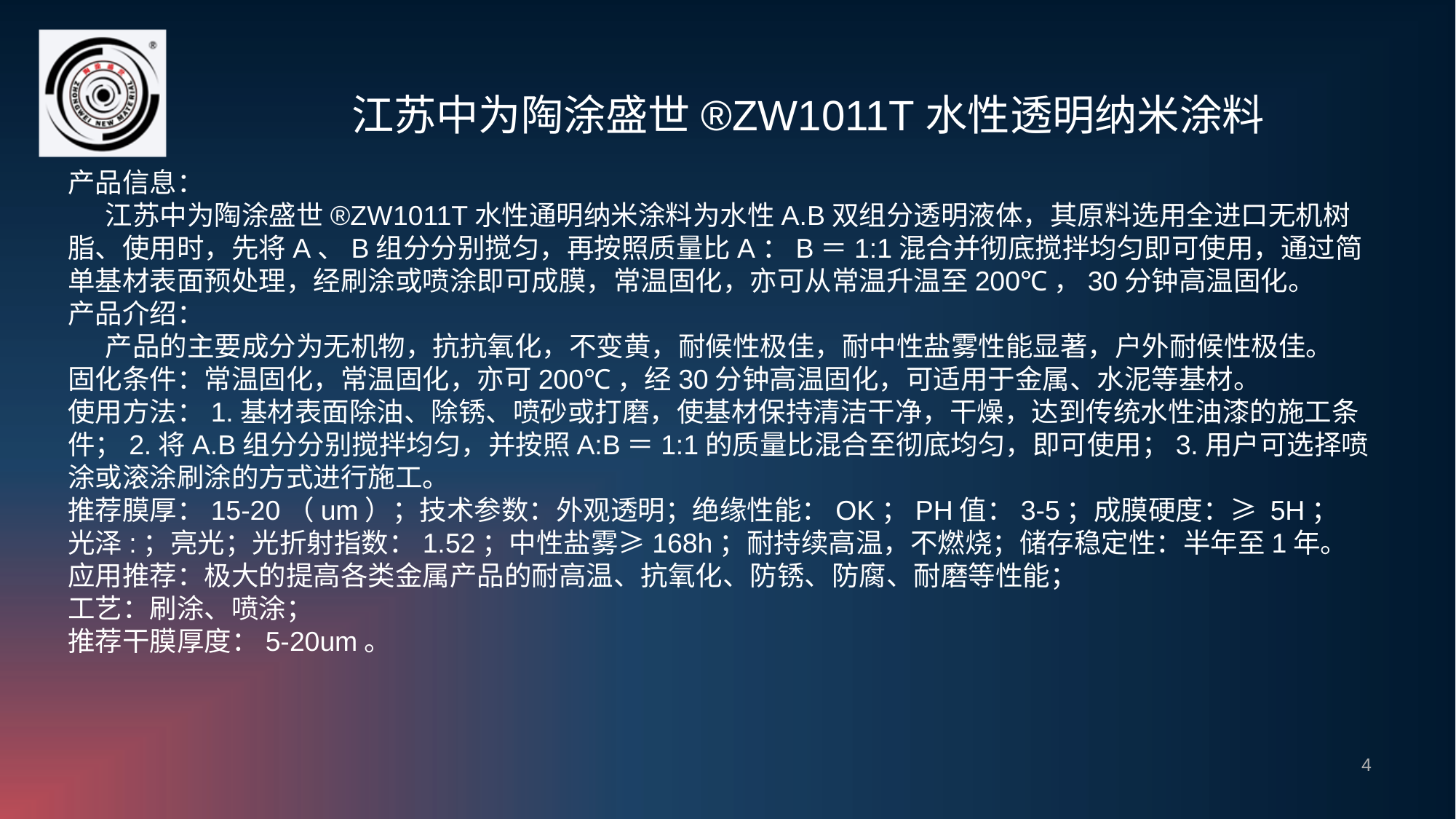

江苏中为陶涂盛世®ZW1011T水性透明纳米涂料
产品信息：
     江苏中为陶涂盛世®ZW1011T水性通明纳米涂料为水性A.B双组分透明液体，其原料选用全进口无机树脂、使用时，先将A、B组分分别搅匀，再按照质量比A：B＝1:1混合并彻底搅拌均匀即可使用，通过简单基材表面预处理，经刷涂或喷涂即可成膜，常温固化，亦可从常温升温至200℃，30分钟高温固化。
产品介绍：
     产品的主要成分为无机物，抗抗氧化，不变黄，耐候性极佳，耐中性盐雾性能显著，户外耐候性极佳。
固化条件：常温固化，常温固化，亦可200℃，经30分钟高温固化，可适用于金属、水泥等基材。
使用方法：1.基材表面除油、除锈、喷砂或打磨，使基材保持清洁干净，干燥，达到传统水性油漆的施工条件；2.将A.B组分分别搅拌均匀，并按照A:B＝1:1的质量比混合至彻底均匀，即可使用；3.用户可选择喷涂或滚涂刷涂的方式进行施工。
推荐膜厚：15-20（um）；技术参数：外观透明；绝缘性能：OK；PH值：3-5；成膜硬度：≥ 5H；
光泽:；亮光；光折射指数：1.52；中性盐雾≥168h；耐持续高温，不燃烧；储存稳定性：半年至1年。
应用推荐：极大的提高各类金属产品的耐高温、抗氧化、防锈、防腐、耐磨等性能；
工艺：刷涂、喷涂；
推荐干膜厚度：5-20um。
4